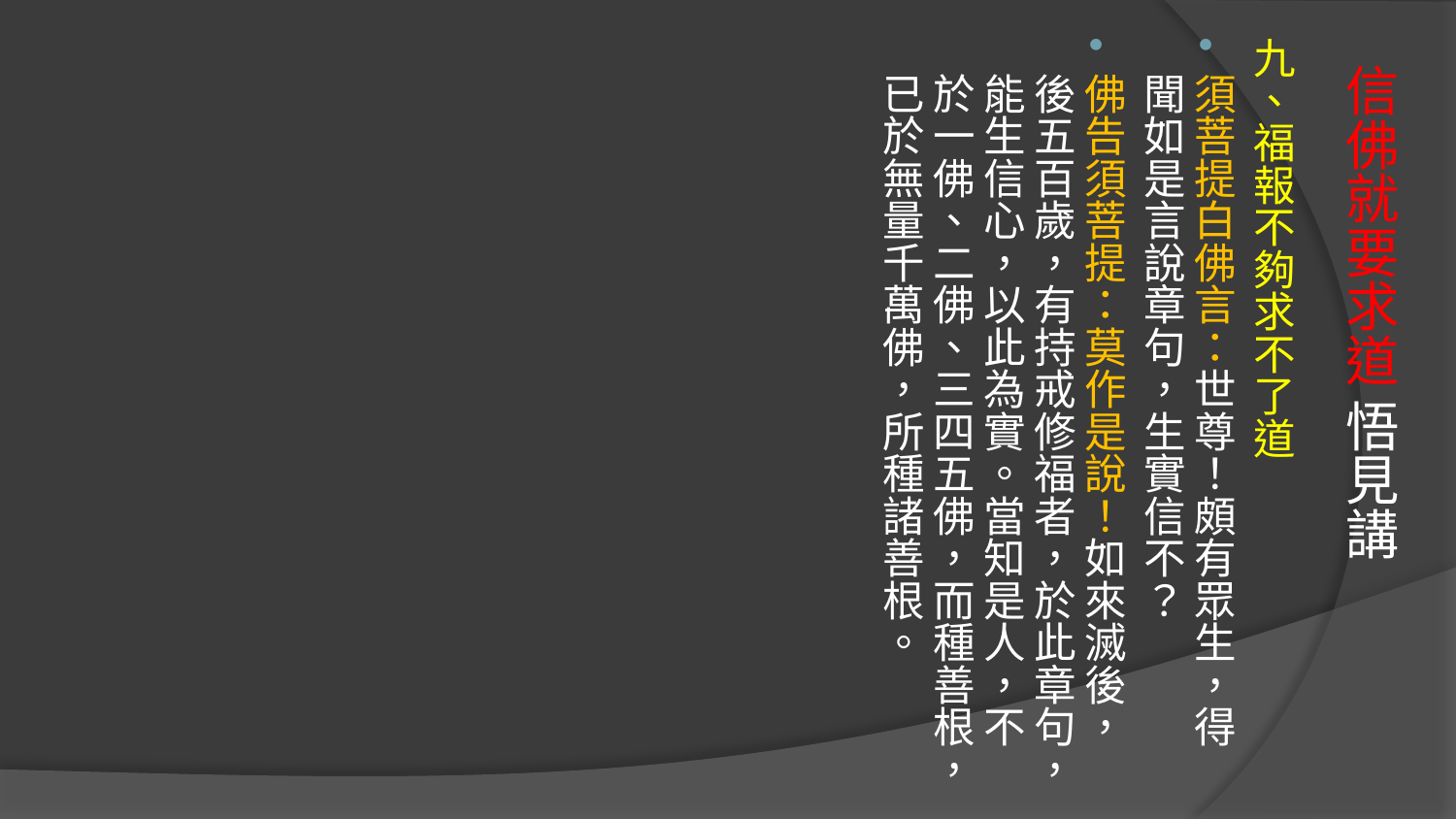

九、福報不夠求不了道
須菩提白佛言：世尊！頗有眾生，得聞如是言說章句，生實信不？
佛告須菩提：莫作是說！如來滅後，後五百歲，有持戒修福者，於此章句，能生信心，以此為實。當知是人，不於一佛、二佛、三四五佛，而種善根，已於無量千萬佛，所種諸善根。

# 信佛就要求道 悟見講